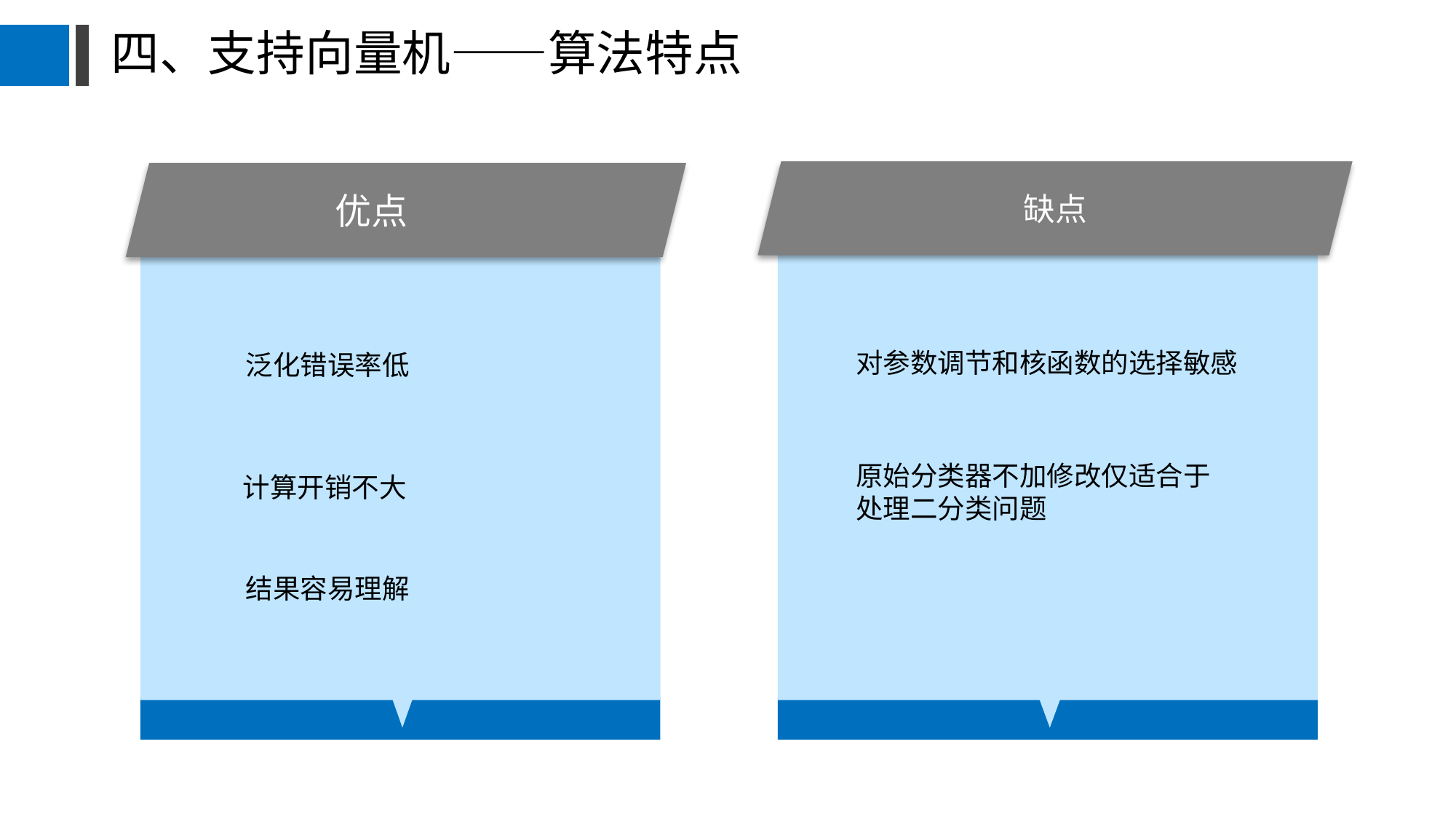

# 四、支持向量机——算法特点
缺点

	   优点

泛化错误率低
对参数调节和核函数的选择敏感
计算开销不大
原始分类器不加修改仅适合于处理二分类问题
结果容易理解